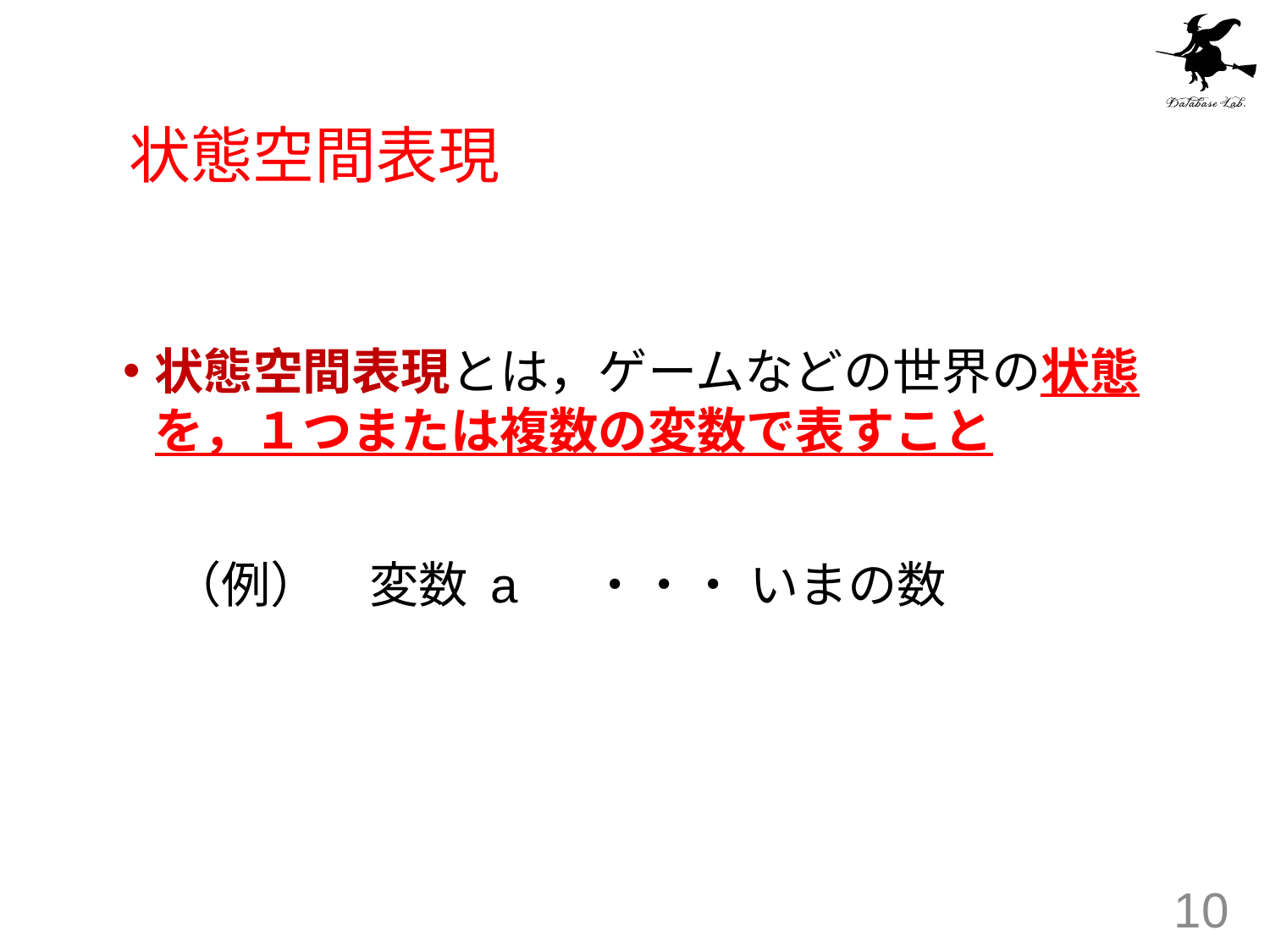

# 状態空間表現
状態空間表現とは，ゲームなどの世界の状態を，１つまたは複数の変数で表すこと

　（例）　変数 a　 ・・・ いまの数

10